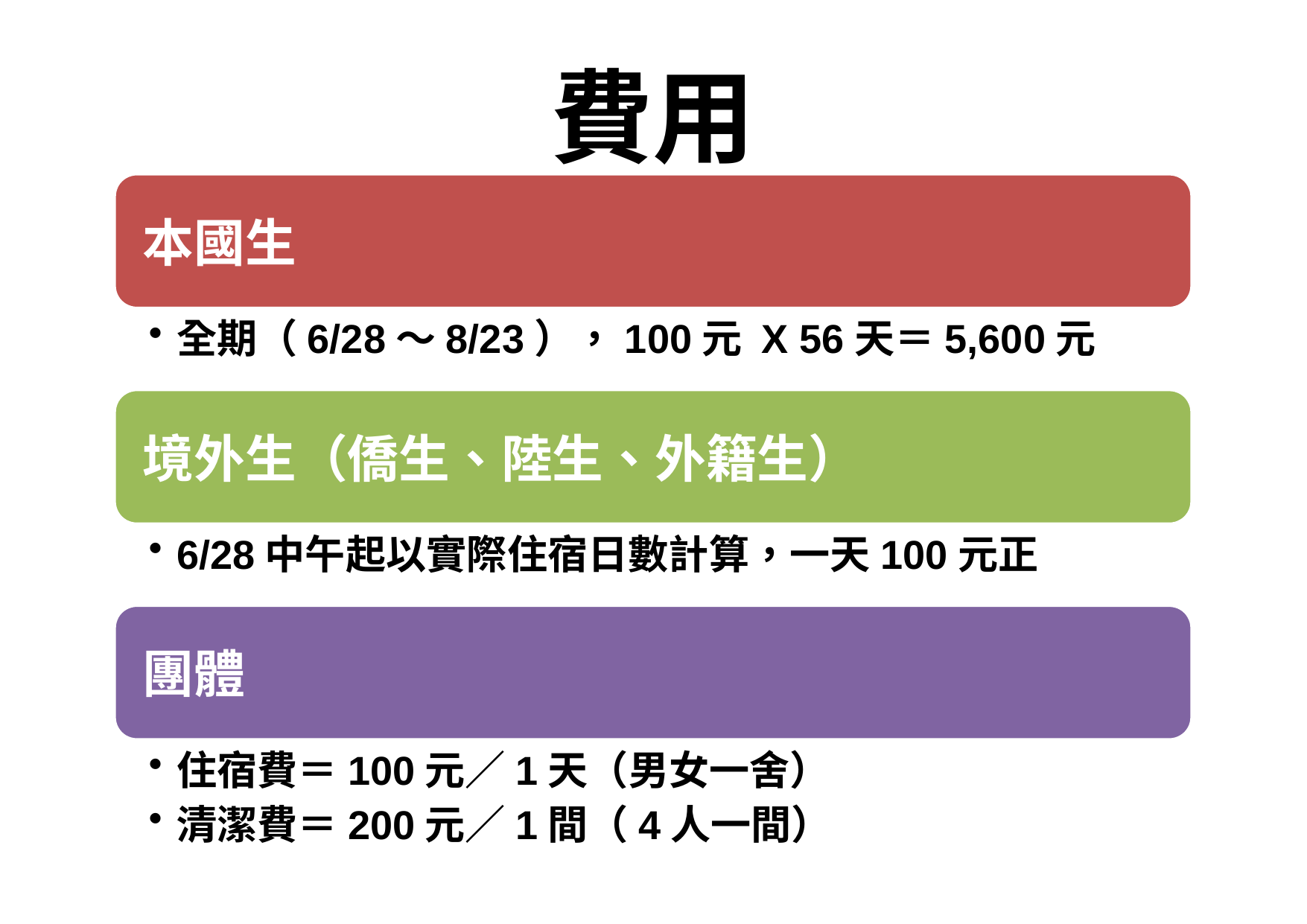

# 費用
本國生
全期（6/28～8/23），100元 X 56天＝5,600元
境外生（僑生、陸生、外籍生）
6/28中午起以實際住宿日數計算，一天100元正
團體
住宿費＝100元／1天（男女一舍）
清潔費＝200元／1間（4人一間）